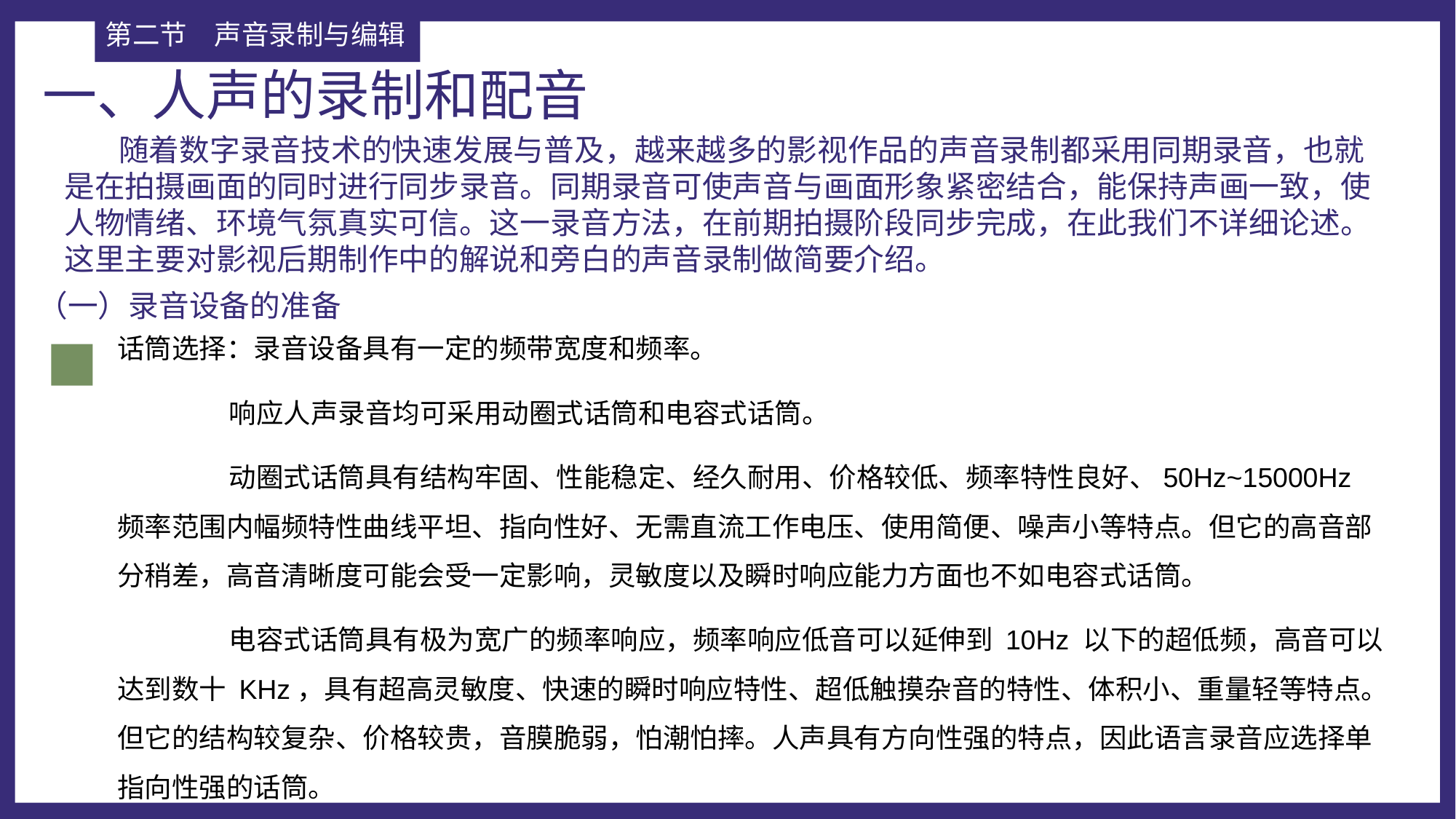

第二节	声音录制与编辑
一、人声的录制和配音
       随着数字录音技术的快速发展与普及，越来越多的影视作品的声音录制都采用同期录音，也就是在拍摄画面的同时进行同步录音。同期录音可使声音与画面形象紧密结合，能保持声画一致，使人物情绪、环境气氛真实可信。这一录音方法，在前期拍摄阶段同步完成，在此我们不详细论述。这里主要对影视后期制作中的解说和旁白的声音录制做简要介绍。
（一）录音设备的准备
话筒选择：录音设备具有一定的频带宽度和频率。
                 响应人声录音均可采用动圈式话筒和电容式话筒。
                 动圈式话筒具有结构牢固、性能稳定、经久耐用、价格较低、频率特性良好、50Hz~15000Hz 频率范围内幅频特性曲线平坦、指向性好、无需直流工作电压、使用简便、噪声小等特点。但它的高音部分稍差，高音清晰度可能会受一定影响，灵敏度以及瞬时响应能力方面也不如电容式话筒。
                 电容式话筒具有极为宽广的频率响应，频率响应低音可以延伸到 10Hz 以下的超低频，高音可以达到数十 KHz，具有超高灵敏度、快速的瞬时响应特性、超低触摸杂音的特性、体积小、重量轻等特点。但它的结构较复杂、价格较贵，音膜脆弱，怕潮怕摔。人声具有方向性强的特点，因此语言录音应选择单指向性强的话筒。